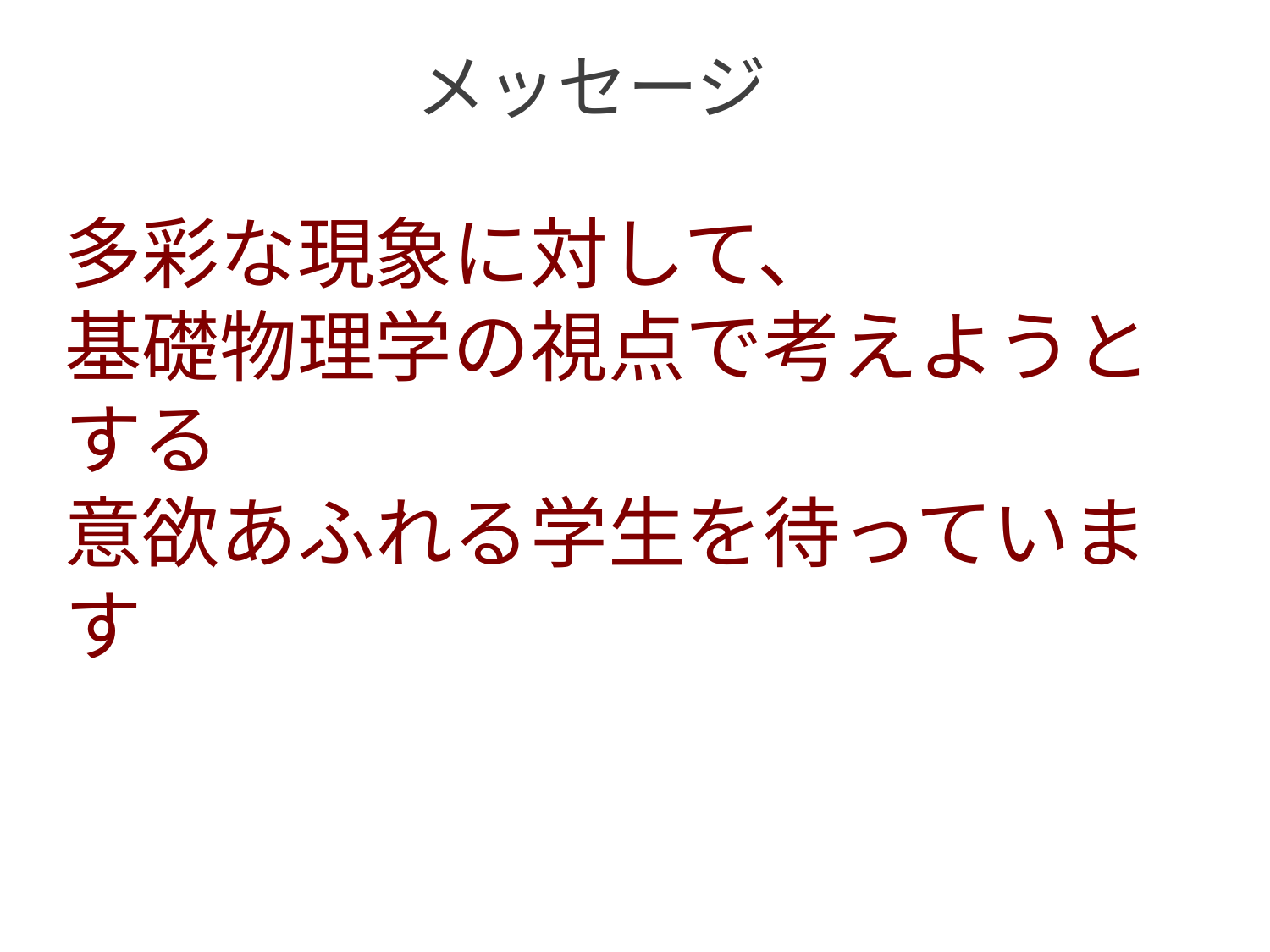

メッセージ
多彩な現象に対して、
基礎物理学の視点で考えようとする
意欲あふれる学生を待っています